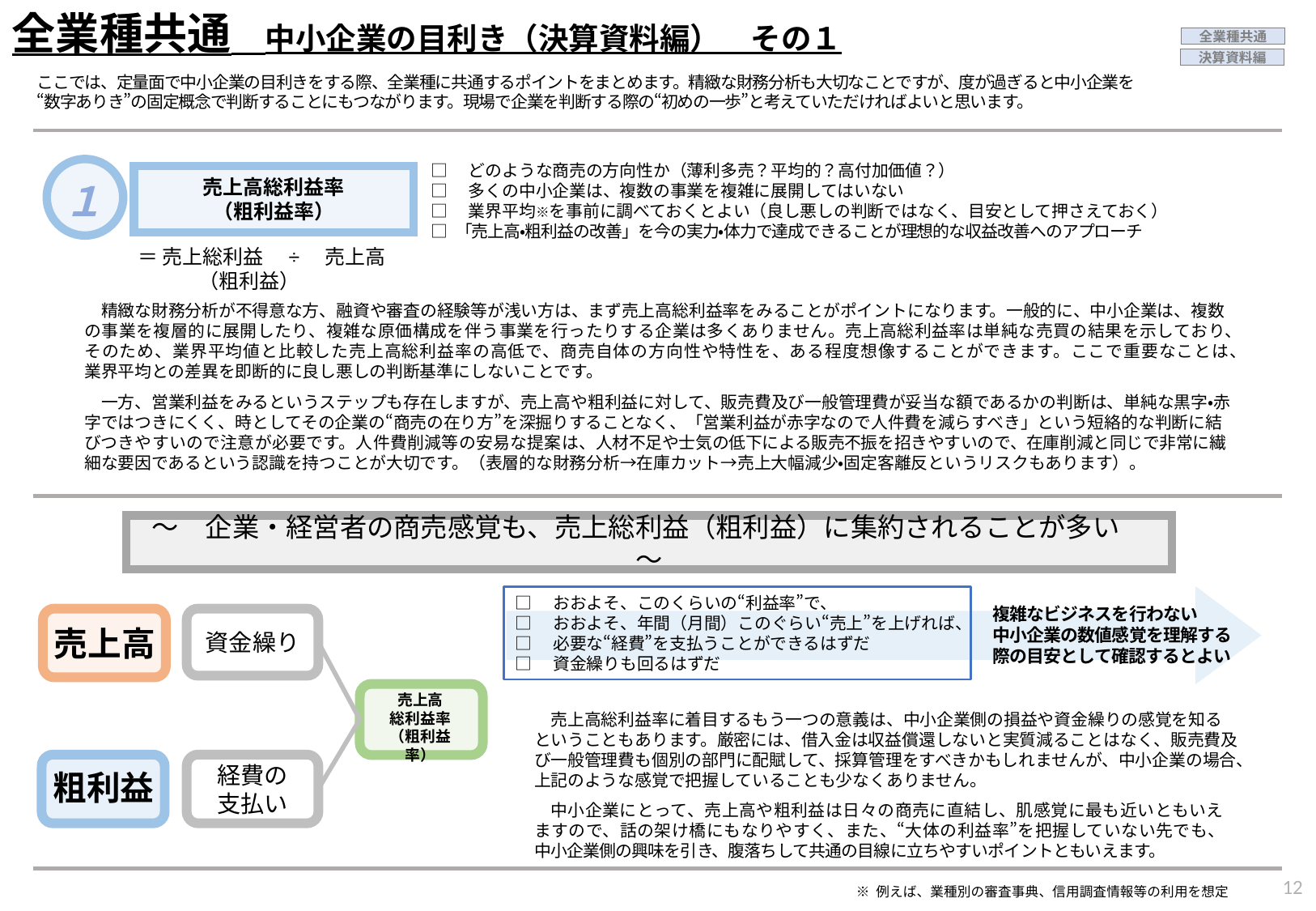

全業種共通　中小企業の目利き（決算資料編）　その１
全業種共通
決算資料編
ここでは、定量面で中小企業の目利きをする際、全業種に共通するポイントをまとめます。精緻な財務分析も大切なことですが、度が過ぎると中小企業を“数字ありき”の固定概念で判断することにもつながります。現場で企業を判断する際の“初めの一歩”と考えていただければよいと思います。
□　どのような商売の方向性か（薄利多売？平均的？高付加価値？）
□　多くの中小企業は、複数の事業を複雑に展開してはいない
□　業界平均※を事前に調べておくとよい（良し悪しの判断ではなく、目安として押さえておく）
□ 「売上高・粗利益の改善」を今の実力・体力で達成できることが理想的な収益改善へのアプローチ

１
売上高総利益率
（粗利益率）
＝ 売上総利益　÷　売上高
　　　（粗利益）
　精緻な財務分析が不得意な方、融資や審査の経験等が浅い方は、まず売上高総利益率をみることがポイントになります。一般的に、中小企業は、複数の事業を複層的に展開したり、複雑な原価構成を伴う事業を行ったりする企業は多くありません。売上高総利益率は単純な売買の結果を示しており、そのため、業界平均値と比較した売上高総利益率の高低で、商売自体の方向性や特性を、ある程度想像することができます。ここで重要なことは、業界平均との差異を即断的に良し悪しの判断基準にしないことです。
　一方、営業利益をみるというステップも存在しますが、売上高や粗利益に対して、販売費及び一般管理費が妥当な額であるかの判断は、単純な黒字・赤字ではつきにくく、時としてその企業の“商売の在り方”を深掘りすることなく、「営業利益が赤字なので人件費を減らすべき」という短絡的な判断に結びつきやすいので注意が必要です。人件費削減等の安易な提案は、人材不足や士気の低下による販売不振を招きやすいので、在庫削減と同じで非常に繊細な要因であるという認識を持つことが大切です。（表層的な財務分析→在庫カット→売上大幅減少・固定客離反というリスクもあります）。
～　企業・経営者の商売感覚も、売上総利益（粗利益）に集約されることが多い　～

□　おおよそ、このくらいの“利益率”で、
□　おおよそ、年間（月間）このぐらい“売上”を上げれば、
□　必要な“経費”を支払うことができるはずだ
□　資金繰りも回るはずだ
複雑なビジネスを行わない
中小企業の数値感覚を理解する
際の目安として確認するとよい

売上高

資金繰り

売上高
総利益率（粗利益率）

　売上高総利益率に着目するもう一つの意義は、中小企業側の損益や資金繰りの感覚を知るということもあります。厳密には、借入金は収益償還しないと実質減ることはなく、販売費及び一般管理費も個別の部門に配賦して、採算管理をすべきかもしれませんが、中小企業の場合、上記のような感覚で把握していることも少なくありません。
　中小企業にとって、売上高や粗利益は日々の商売に直結し、肌感覚に最も近いともいえますので、話の架け橋にもなりやすく、また、“大体の利益率”を把握していない先でも、中小企業側の興味を引き、腹落ちして共通の目線に立ちやすいポイントともいえます。

粗利益

経費の
支払い
12
※ 例えば、業種別の審査事典、信用調査情報等の利用を想定